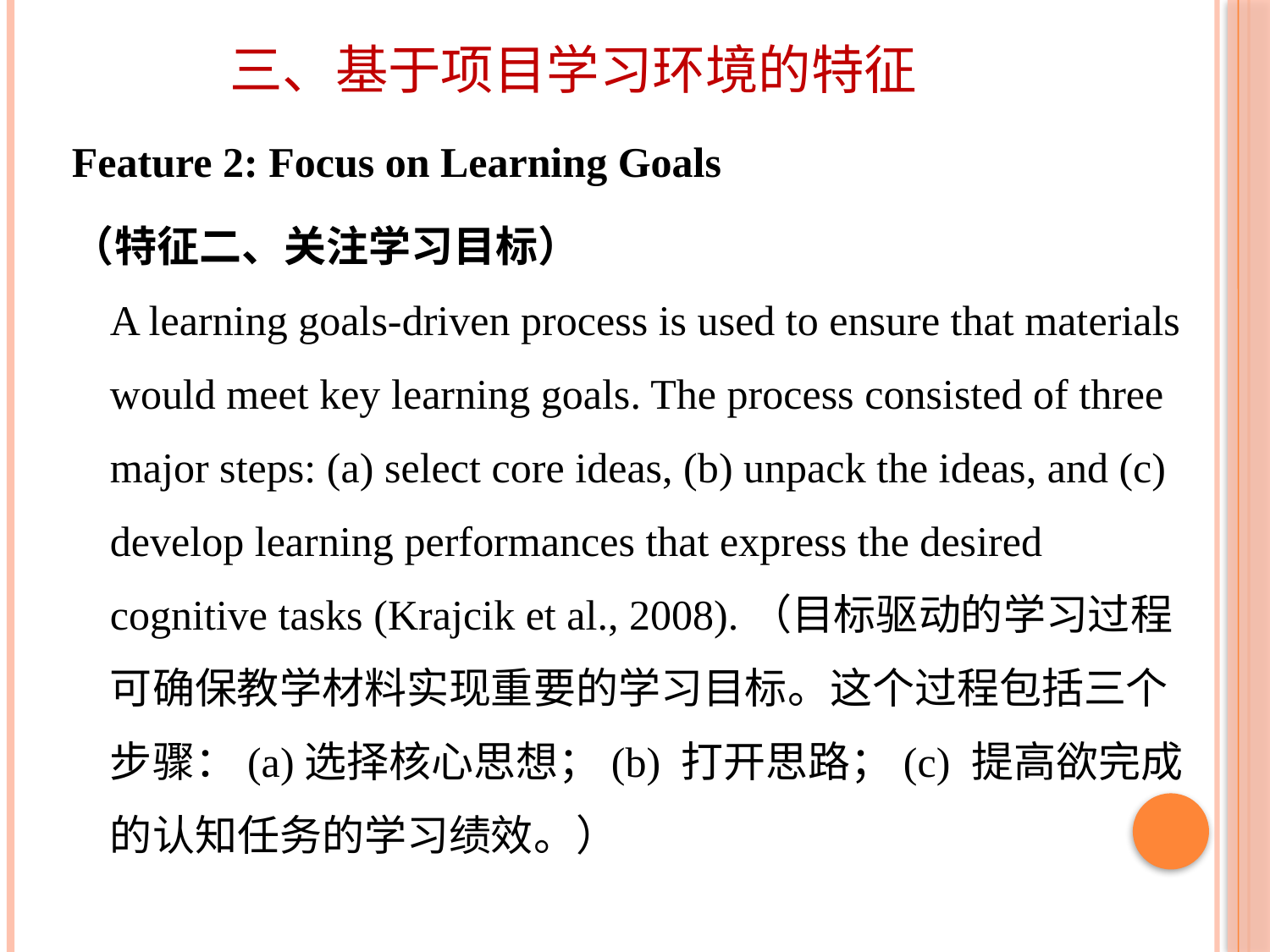

# 三、基于项目学习环境的特征
Feature 2: Focus on Learning Goals
（特征二、关注学习目标）
A learning goals-driven process is used to ensure that materials would meet key learning goals. The process consisted of three major steps: (a) select core ideas, (b) unpack the ideas, and (c) develop learning performances that express the desired cognitive tasks (Krajcik et al., 2008).（目标驱动的学习过程可确保教学材料实现重要的学习目标。这个过程包括三个步骤：(a)选择核心思想；(b) 打开思路；(c) 提高欲完成的认知任务的学习绩效。）